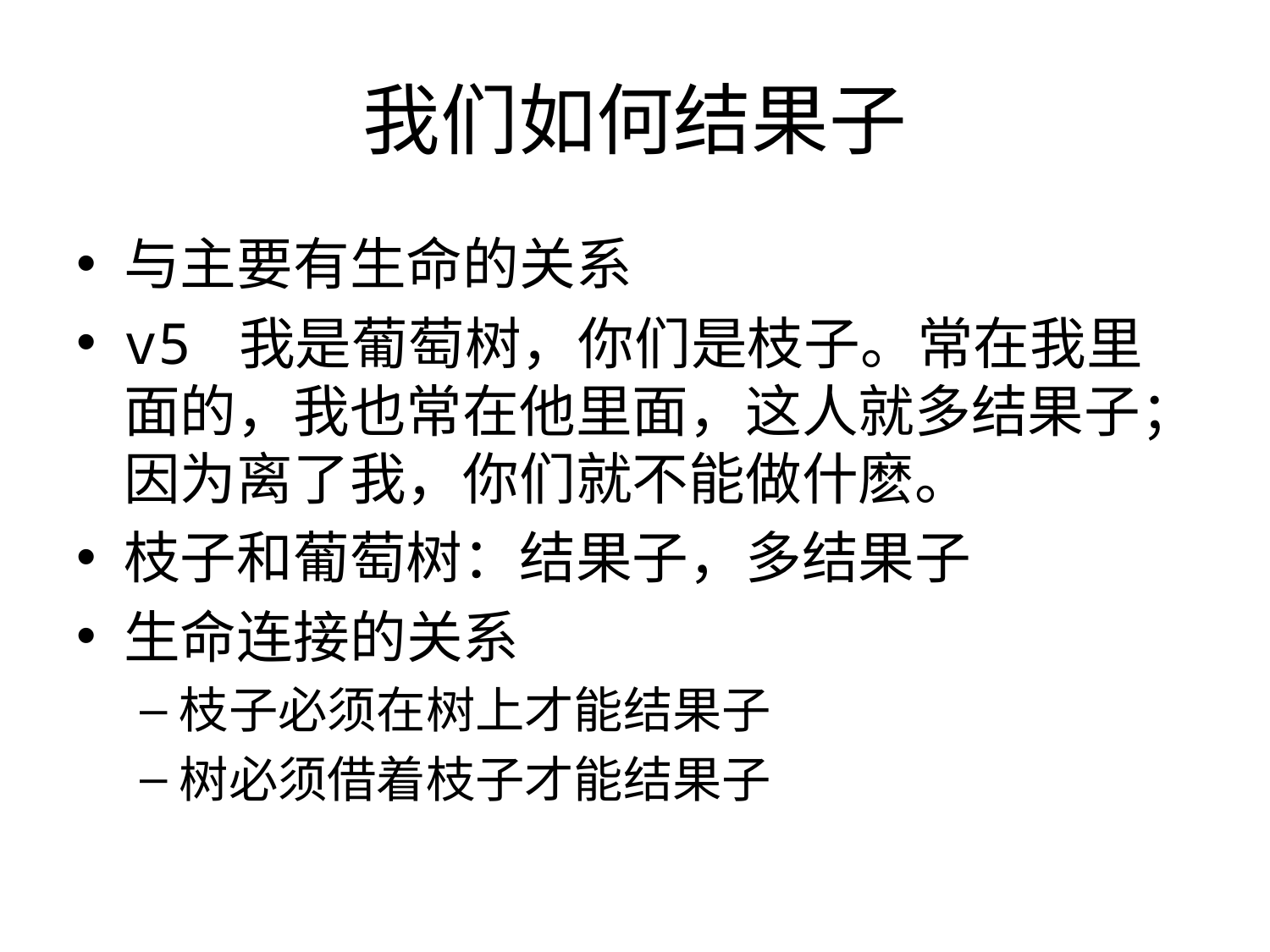

# 我们如何结果子
与主要有生命的关系
v5 我是葡萄树，你们是枝子。常在我里面的，我也常在他里面，这人就多结果子；因为离了我，你们就不能做什麽。
枝子和葡萄树：结果子，多结果子
生命连接的关系
枝子必须在树上才能结果子
树必须借着枝子才能结果子